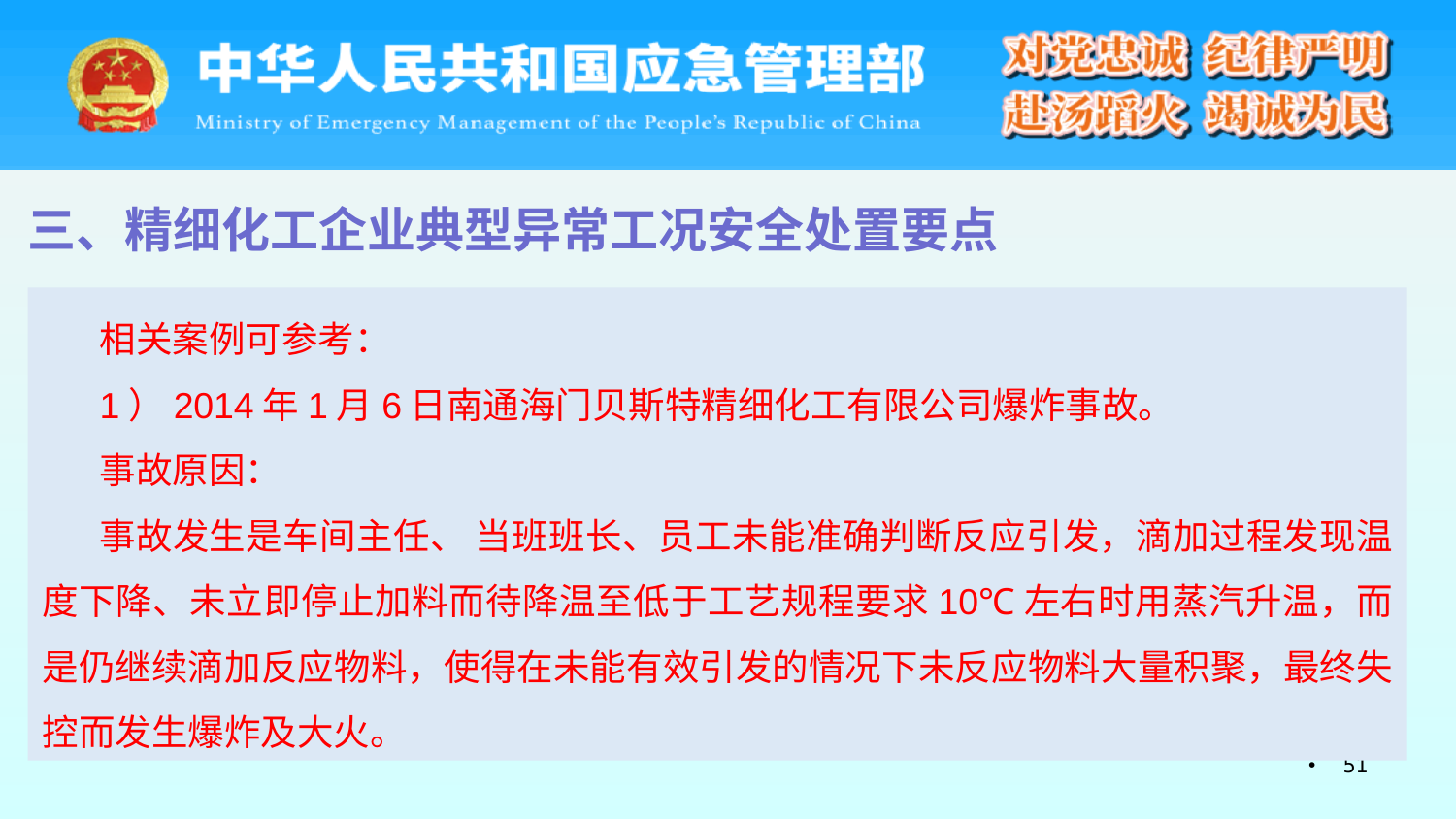

三、精细化工企业典型异常工况安全处置要点
相关案例可参考：
1）2014年1月6日南通海门贝斯特精细化工有限公司爆炸事故。
事故原因：
事故发生是车间主任、 当班班长、员工未能准确判断反应引发，滴加过程发现温度下降、未立即停止加料而待降温至低于工艺规程要求10℃左右时用蒸汽升温，而是仍继续滴加反应物料，使得在未能有效引发的情况下未反应物料大量积聚，最终失控而发生爆炸及大火。
51